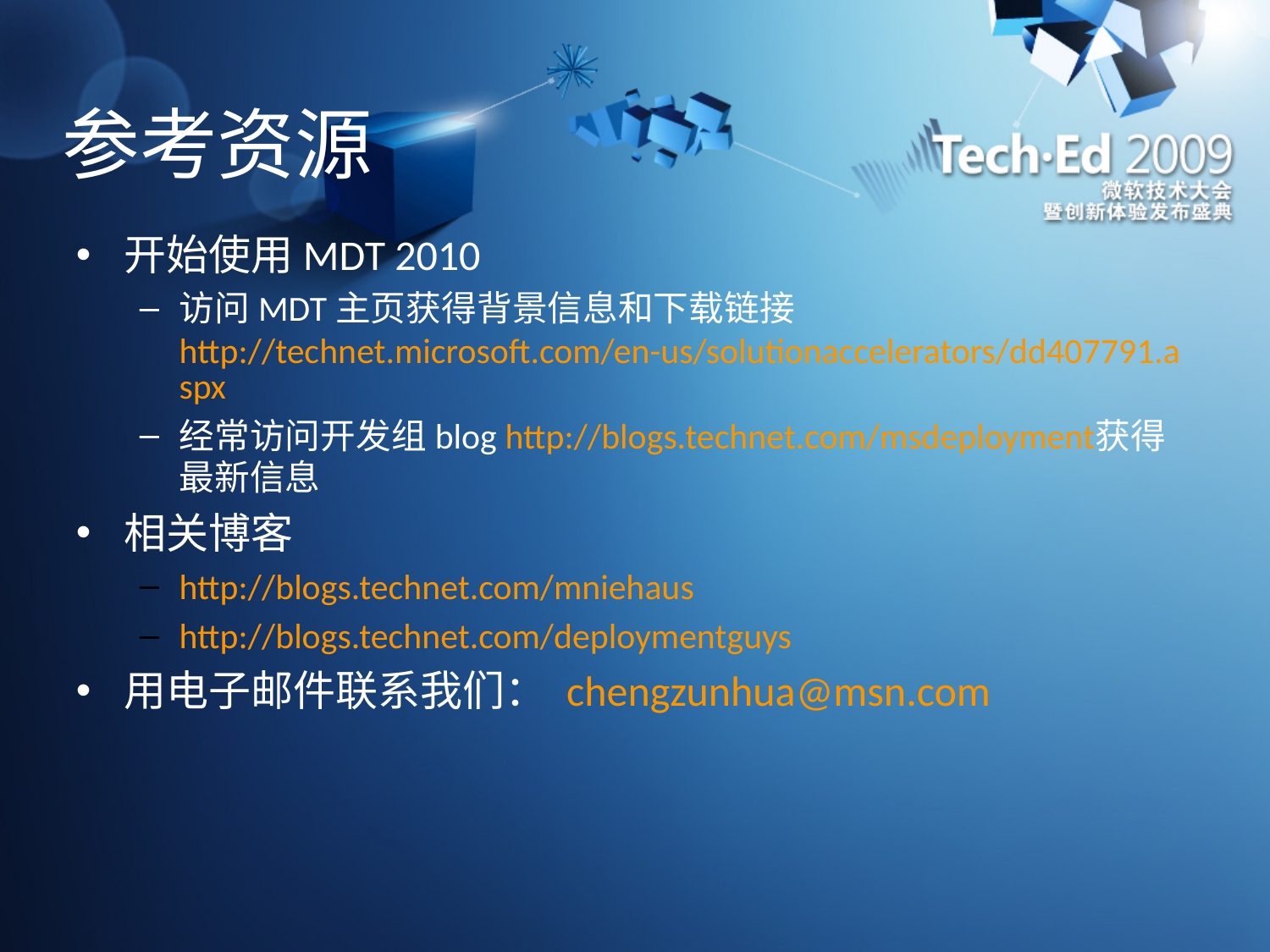

# 参考资源
开始使用MDT 2010
访问MDT主页获得背景信息和下载链接http://technet.microsoft.com/en-us/solutionaccelerators/dd407791.aspx
经常访问开发组blog http://blogs.technet.com/msdeployment获得最新信息
相关博客
http://blogs.technet.com/mniehaus
http://blogs.technet.com/deploymentguys
用电子邮件联系我们： chengzunhua@msn.com